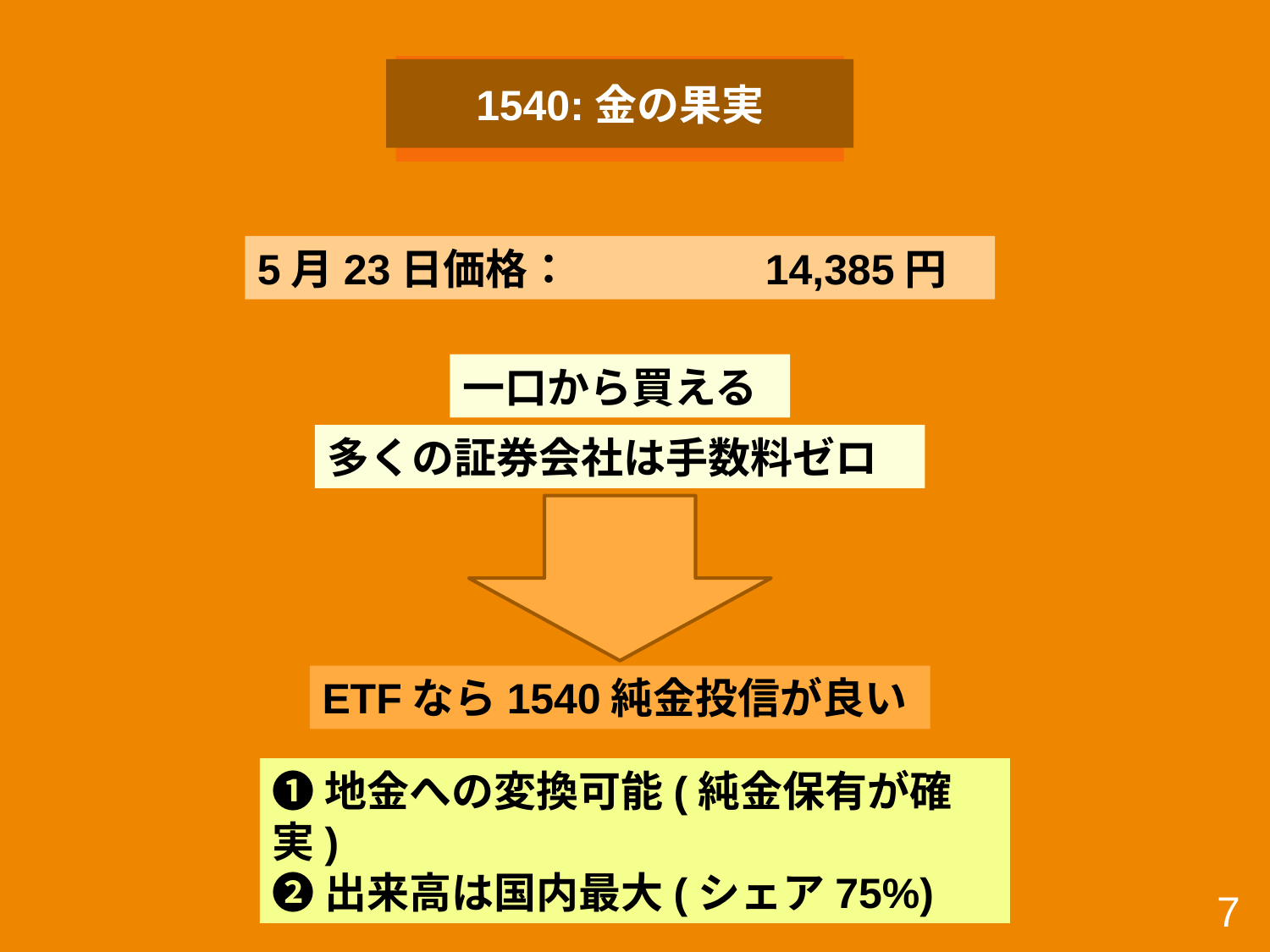

1540:金の果実
5月23日価格：		14,385円
一口から買える
多くの証券会社は手数料ゼロ

ETFなら1540純金投信が良い
➊地金への変換可能(純金保有が確実)
❷出来高は国内最大(シェア75%)
7